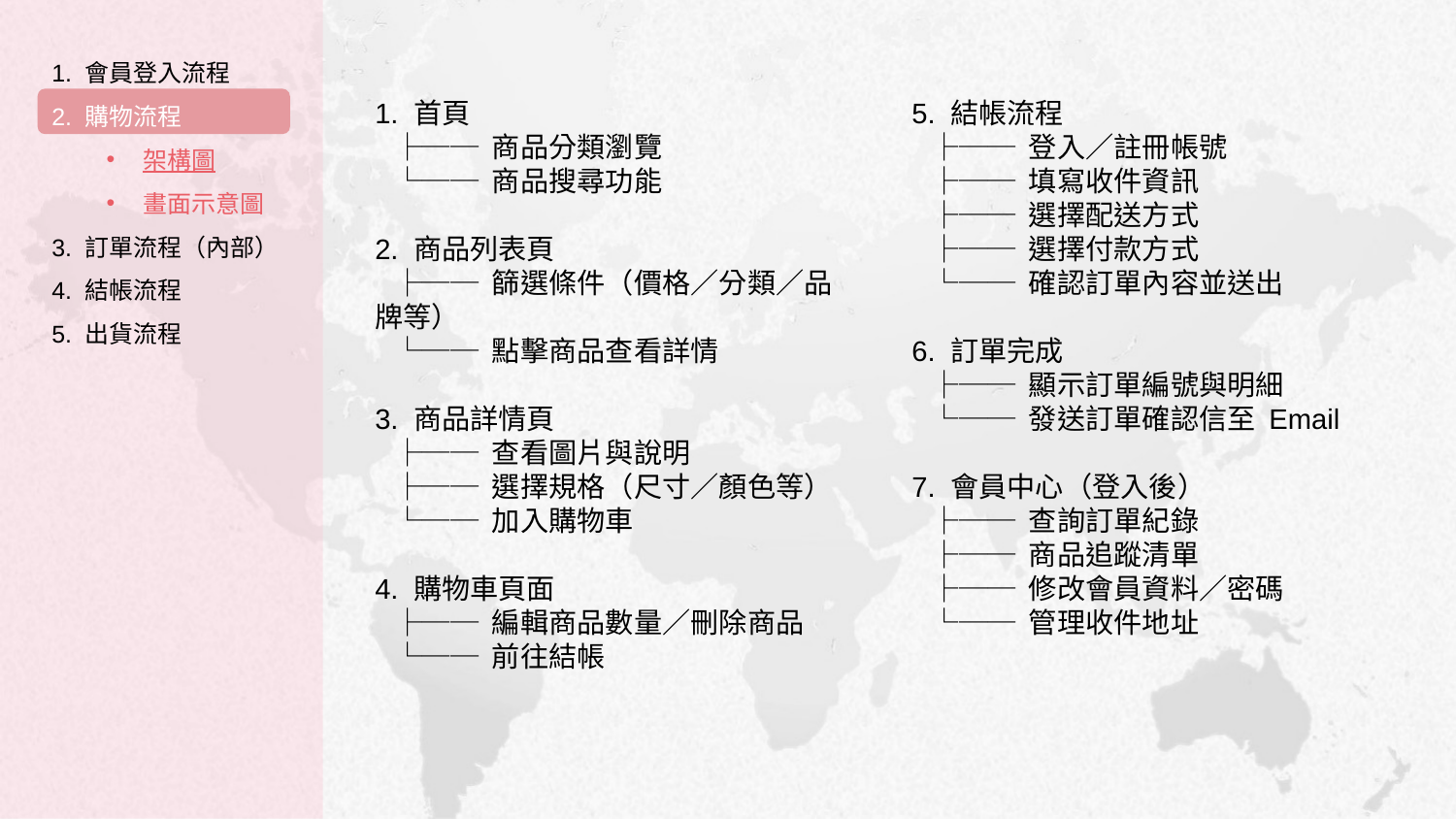

1. 會員登入流程
2. 購物流程
架構圖
畫面示意圖
3. 訂單流程（內部）
4. 結帳流程
5. 出貨流程

1. 首頁
   ├── 商品分類瀏覽
   └── 商品搜尋功能

2. 商品列表頁
   ├── 篩選條件（價格／分類／品牌等）
   └── 點擊商品查看詳情

3. 商品詳情頁
   ├── 查看圖片與說明
   ├── 選擇規格（尺寸／顏色等）
   └── 加入購物車

4. 購物車頁面
   ├── 編輯商品數量／刪除商品
   └── 前往結帳

5. 結帳流程
   ├── 登入／註冊帳號
   ├── 填寫收件資訊
   ├── 選擇配送方式
   ├── 選擇付款方式
   └── 確認訂單內容並送出

6. 訂單完成
   ├── 顯示訂單編號與明細
   └── 發送訂單確認信至 Email

7. 會員中心（登入後）
   ├── 查詢訂單紀錄
   ├── 商品追蹤清單
   ├── 修改會員資料／密碼
   └── 管理收件地址